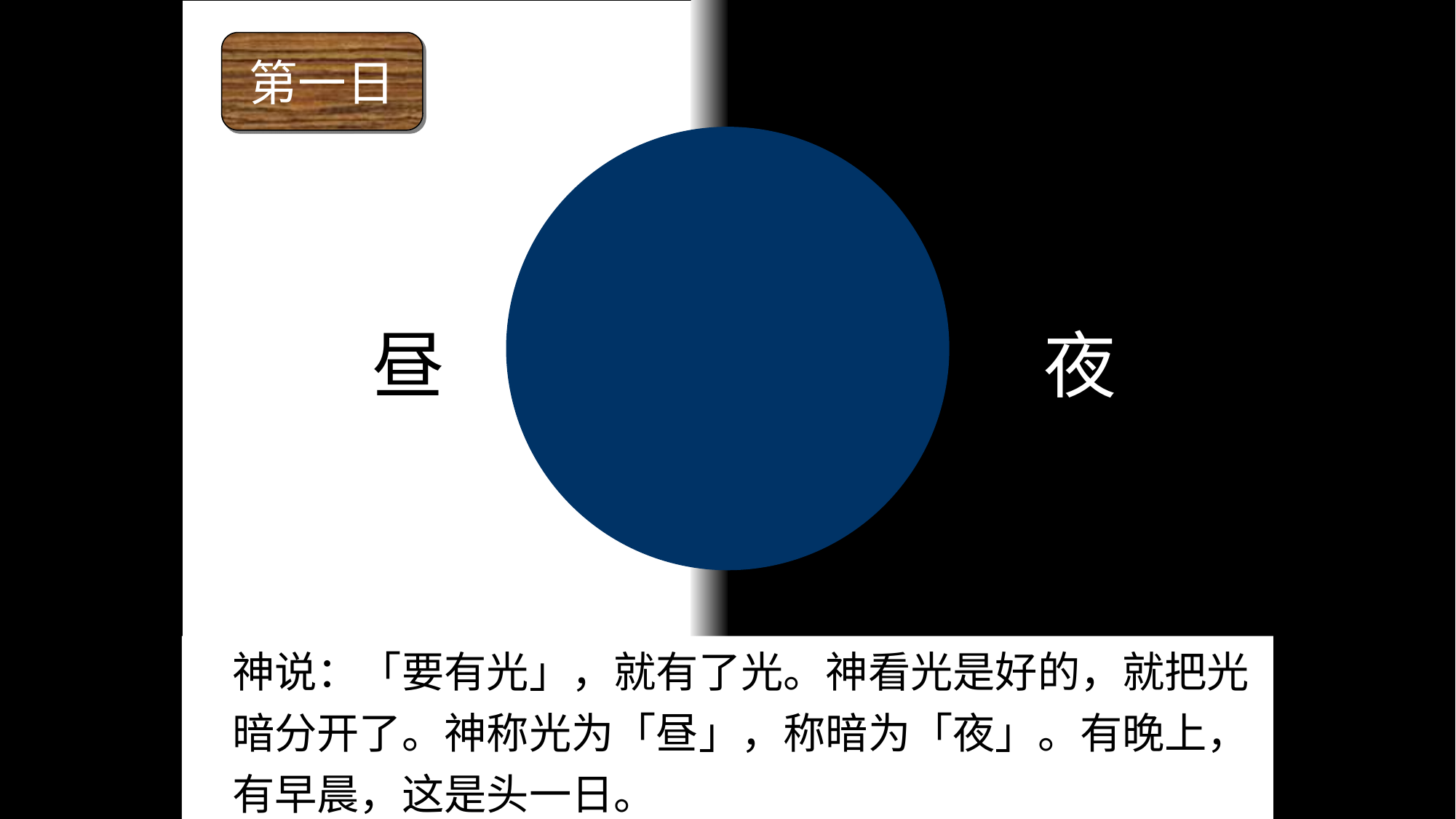

第一日

昼
夜
神说：「要有光」，就有了光。神看光是好的，就把光暗分开了。神称光为「昼」，称暗为「夜」。有晚上，有早晨，这是头一日。